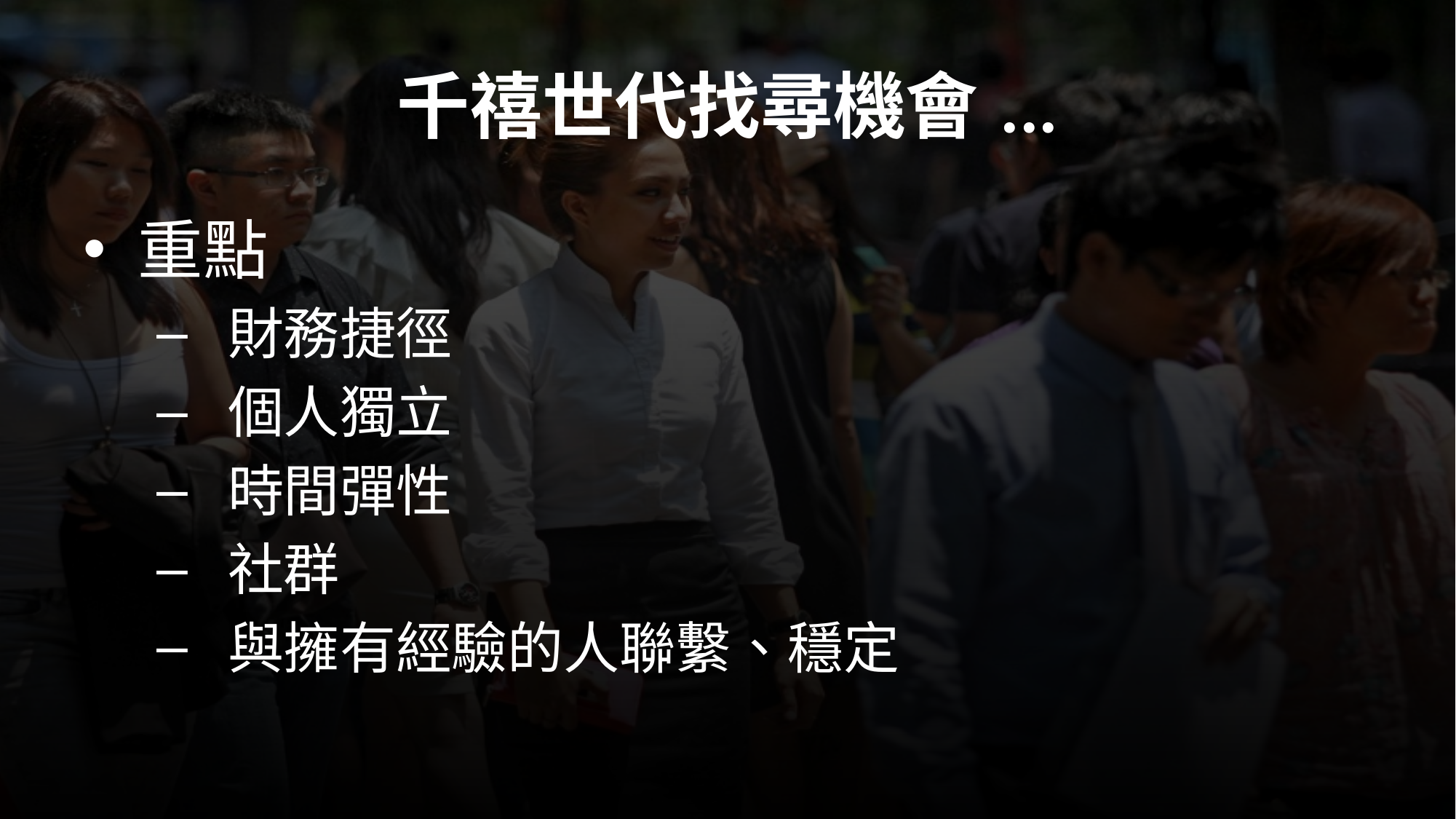

# 千禧世代找尋機會...
重點
 財務捷徑
 個人獨立
 時間彈性
 社群
 與擁有經驗的人聯繫、穩定